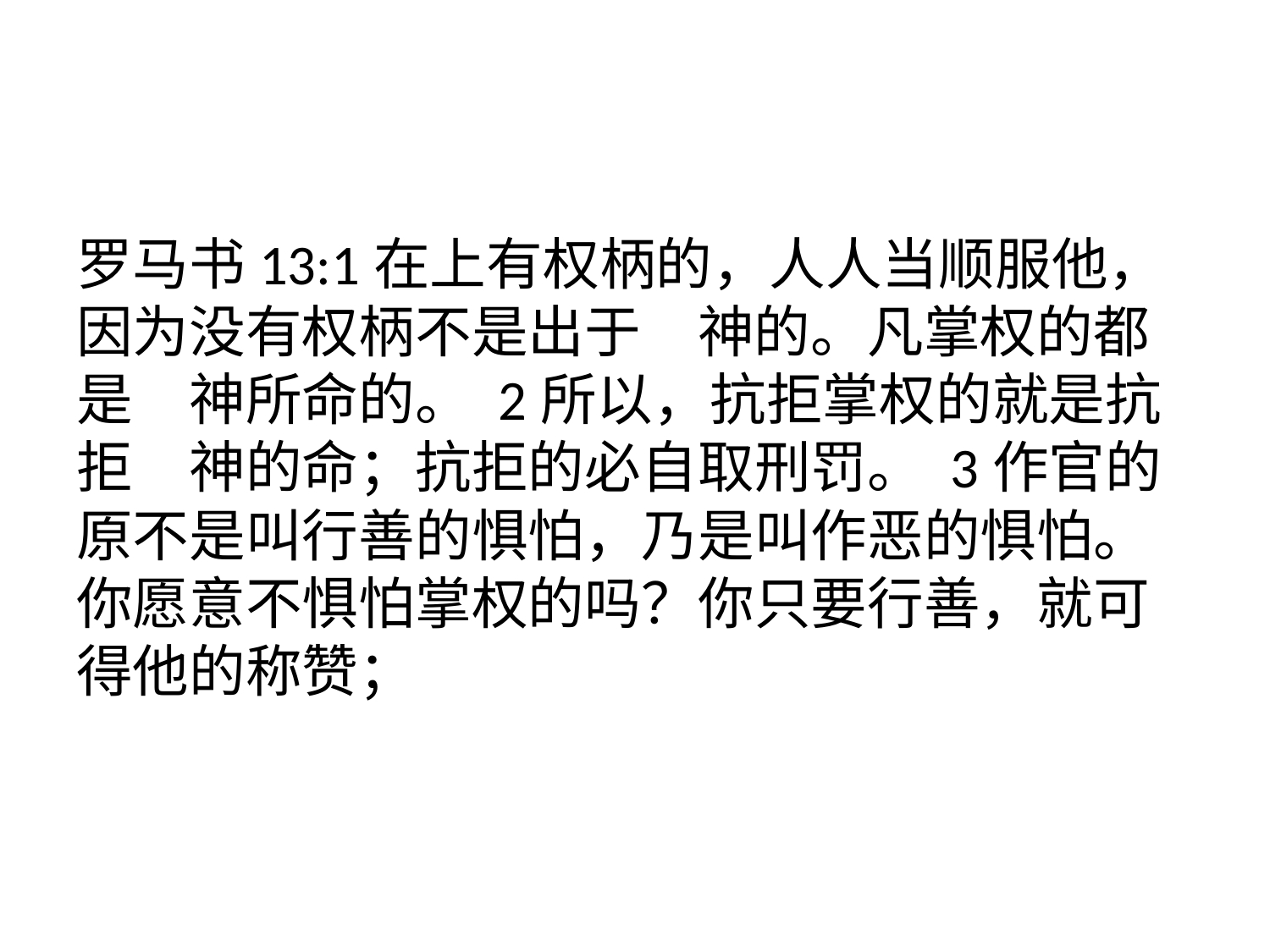

#
罗马书13:1在上有权柄的，人人当顺服他，因为没有权柄不是出于　神的。凡掌权的都是　神所命的。 2所以，抗拒掌权的就是抗拒　神的命；抗拒的必自取刑罚。 3作官的原不是叫行善的惧怕，乃是叫作恶的惧怕。你愿意不惧怕掌权的吗？你只要行善，就可得他的称赞；